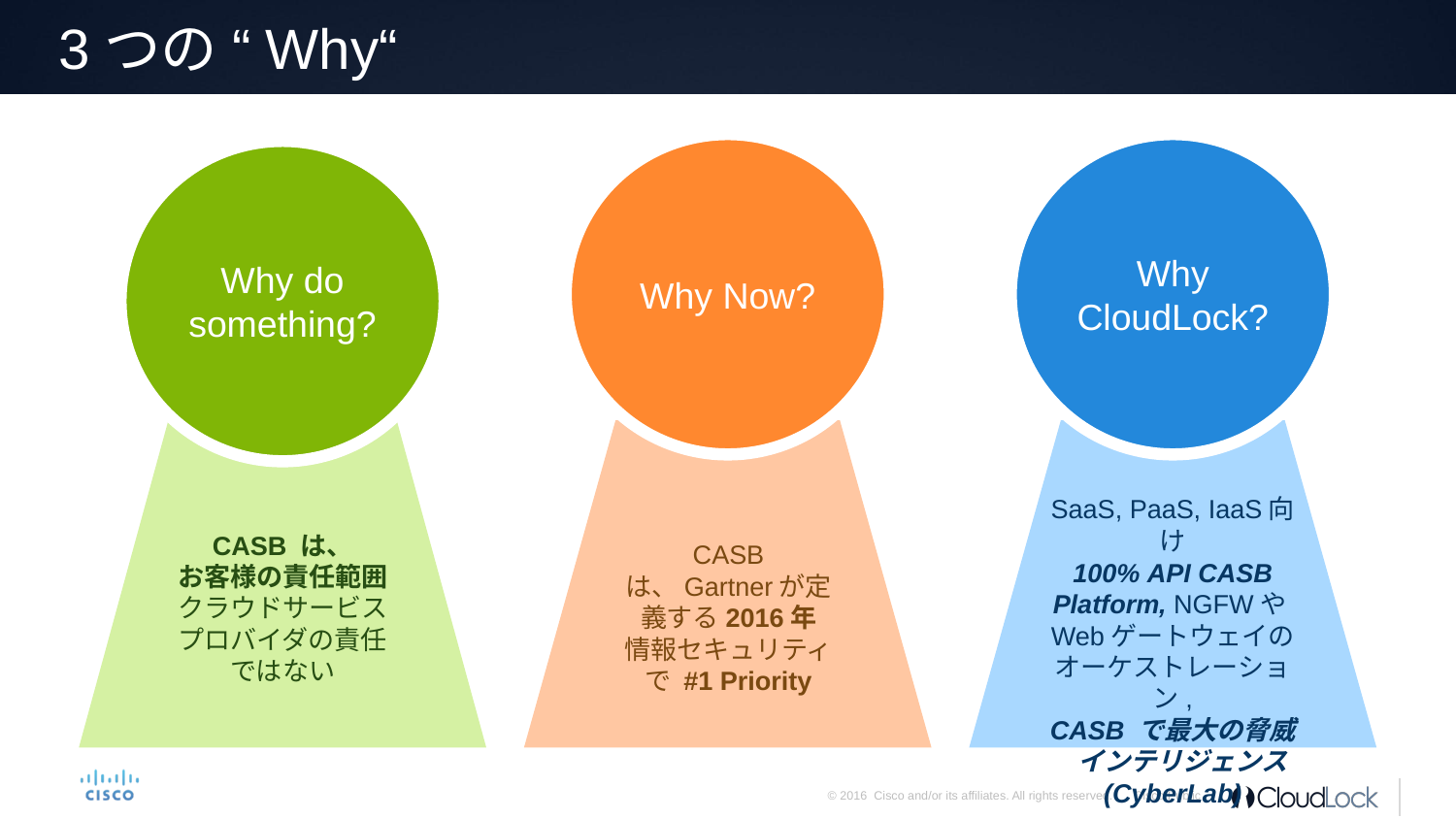

# 3つの “Why“
Why Now?
Why CloudLock?
Why do something?

CASB は、
お客様の責任範囲 クラウドサービス
プロバイダの責任
ではない

CASB は、Gartnerが定義する2016年
情報セキュリティで #1 Priority

SaaS, PaaS, IaaS向け
100% API CASB Platform, NGFWやWebゲートウェイの
オーケストレーション,
CASB で最大の脅威　インテリジェンス(CyberLab)